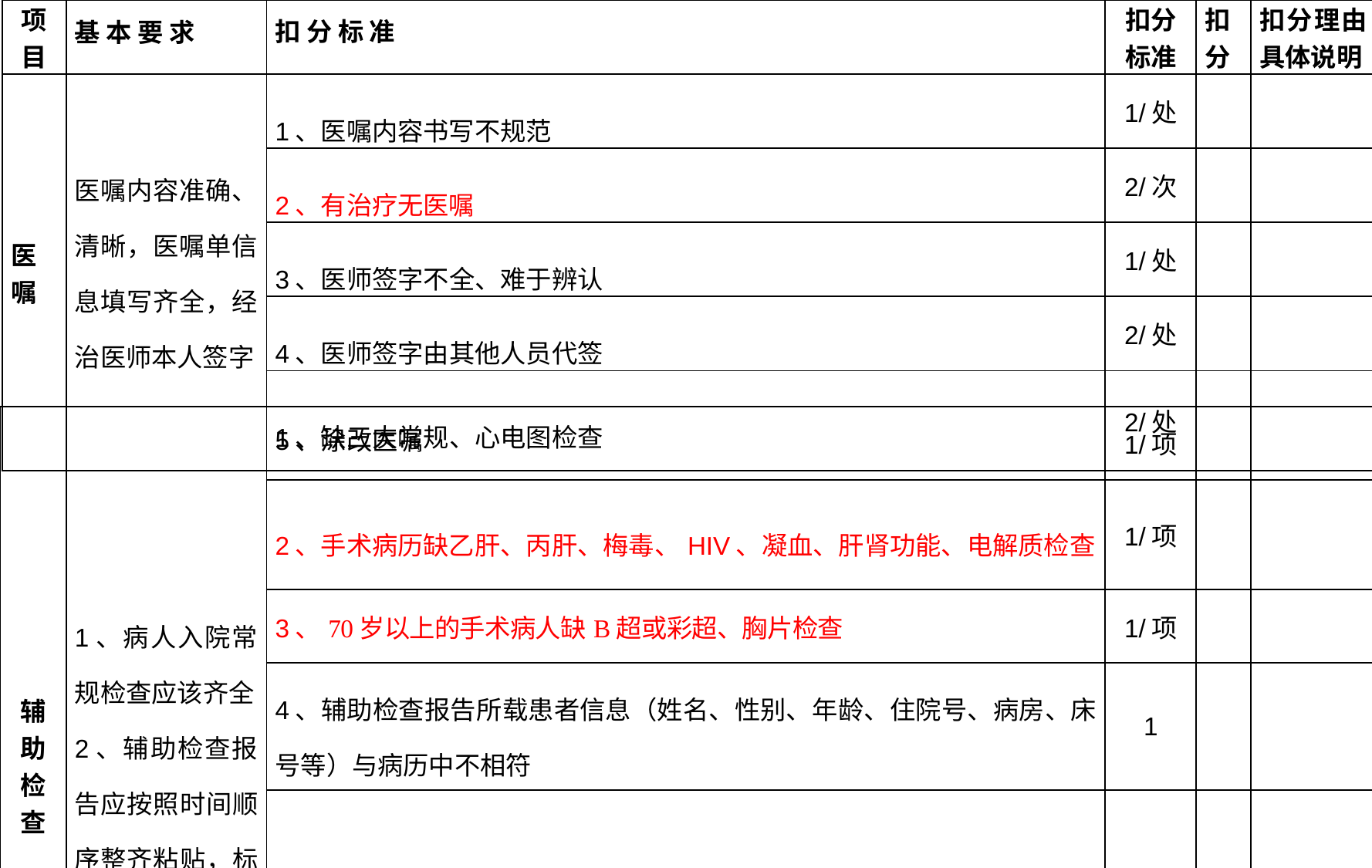

| 项目 | 基 本 要 求 | 扣 分 标 准 | 扣分 标准 | 扣分 | 扣分理由具体说明 |
| --- | --- | --- | --- | --- | --- |
| 医 嘱 | 医嘱内容准确、清晰，医嘱单信息填写齐全，经治医师本人签字 | 1、医嘱内容书写不规范 | 1/处 |  |  |
|  |  | 2、有治疗无医嘱 | 2/次 |  |  |
|  |  | 3、医师签字不全、难于辨认 | 1/处 |  |  |
|  |  | 4、医师签字由其他人员代签 | 2/处 |  |  |
|  |  | 5、涂改医嘱 | 2/处 |  |  |
| 辅 助 检 查 | 1、病人入院常规检查应该齐全 2、辅助检查报告应按照时间顺序整齐粘贴，标识清晰 | 1、缺三大常规、心电图检查 | 1/项 |  |  |
| --- | --- | --- | --- | --- | --- |
|  |  | 2、手术病历缺乙肝、丙肝、梅毒、HIV、凝血、肝肾功能、电解质检查 | 1/项 |  |  |
|  |  | 3、70岁以上的手术病人缺B超或彩超、胸片检查 | 1/项 |  |  |
|  |  | 4、辅助检查报告所载患者信息（姓名、性别、年龄、住院号、病房、床号等）与病历中不相符 | 1 |  |  |
|  |  | 5、报告单丢失或未标识 | 1 |  |  |